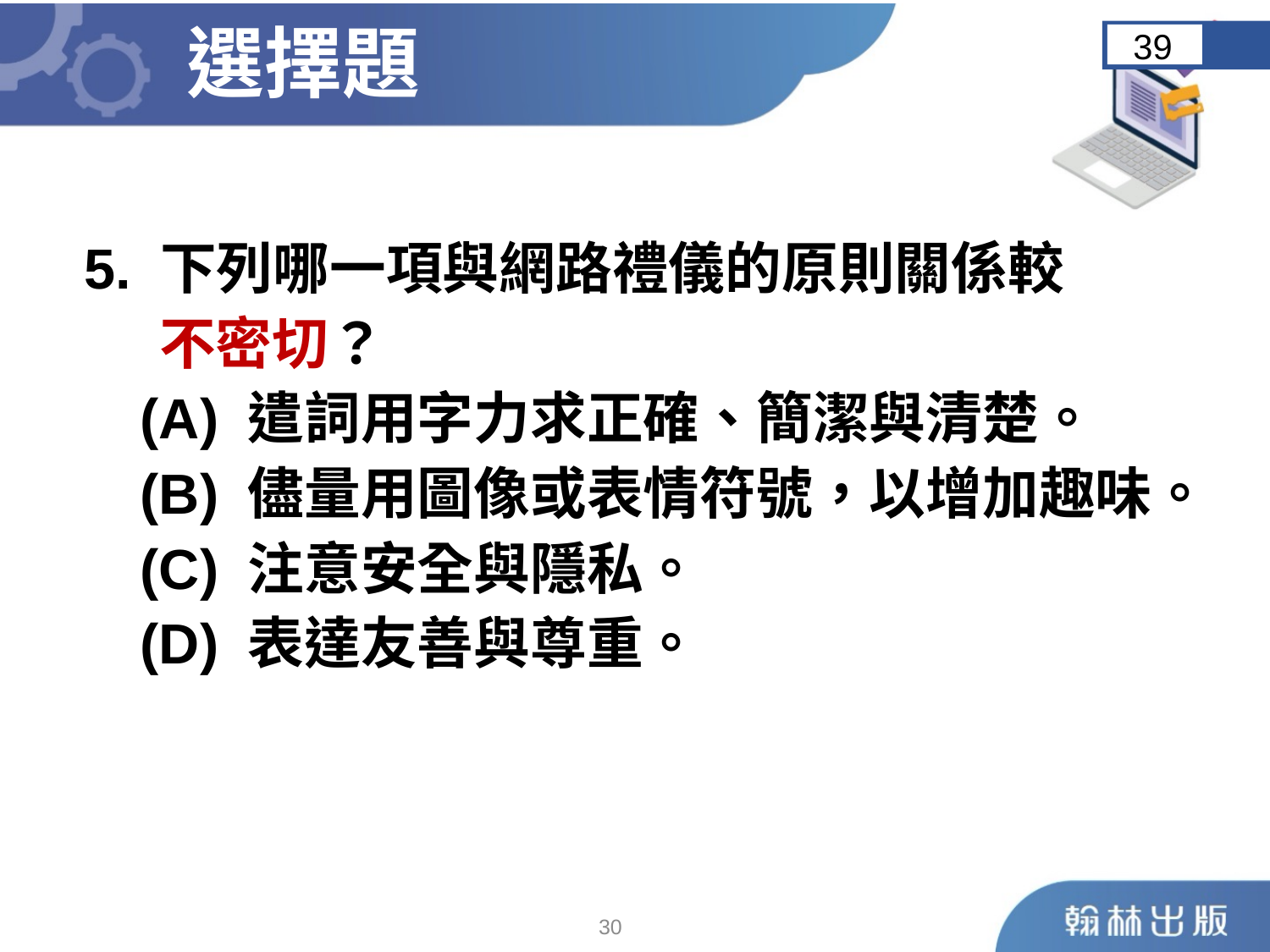

選擇題
39
 5. 下列哪一項與網路禮儀的原則關係較
      不密切？
	   (A) 遣詞用字力求正確、簡潔與清楚。
	   (B) 儘量用圖像或表情符號，以增加趣味。
	   (C) 注意安全與隱私。
	   (D) 表達友善與尊重。

30